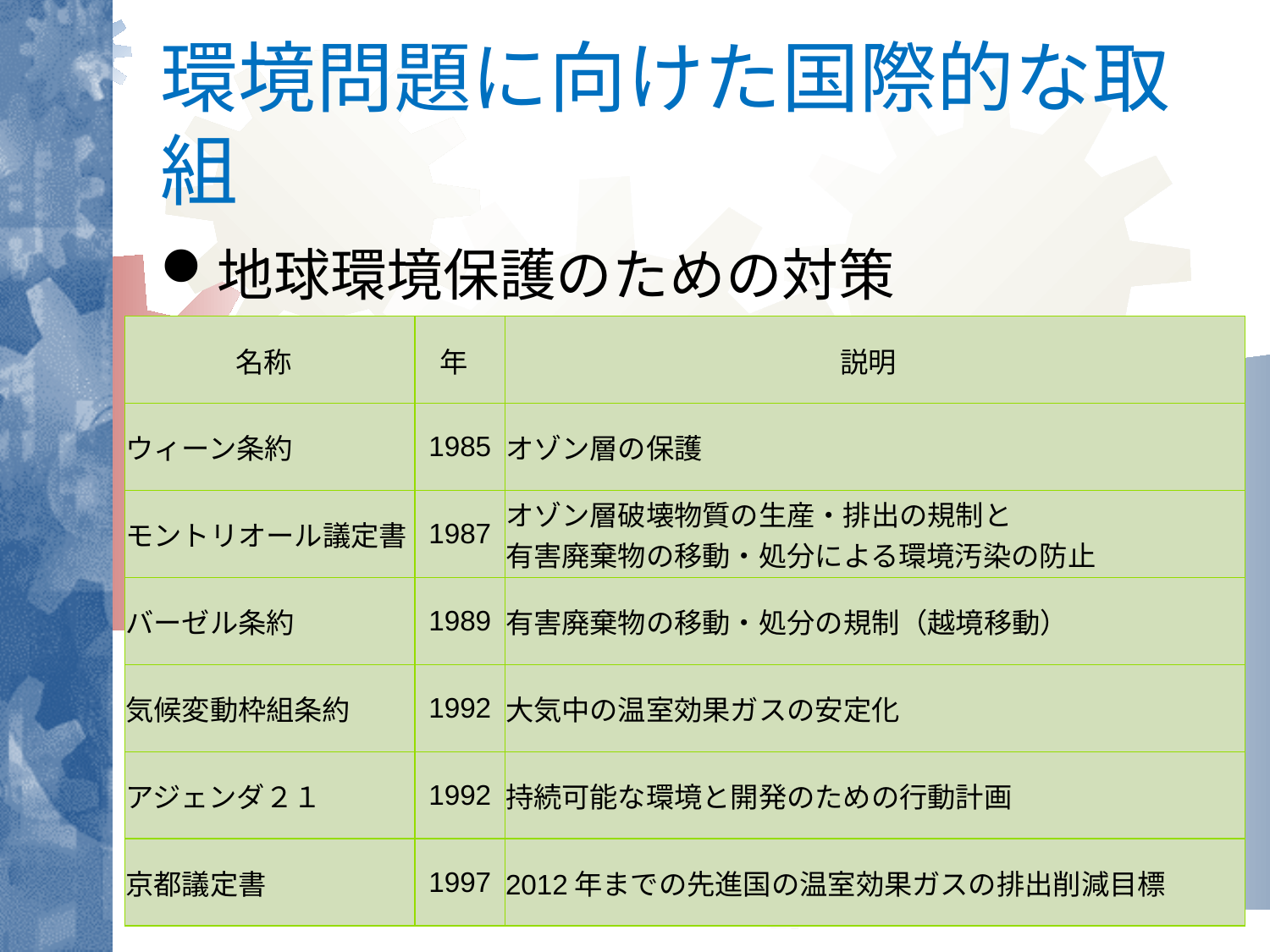

# 環境問題に向けた国際的な取組
地球環境保護のための対策
| 名称 | 年 | 説明 |
| --- | --- | --- |
| ウィーン条約 | 1985 | オゾン層の保護 |
| モントリオール議定書 | 1987 | オゾン層破壊物質の生産・排出の規制と 有害廃棄物の移動・処分による環境汚染の防止 |
| バーゼル条約 | 1989 | 有害廃棄物の移動・処分の規制（越境移動） |
| 気候変動枠組条約 | 1992 | 大気中の温室効果ガスの安定化 |
| アジェンダ２１ | 1992 | 持続可能な環境と開発のための行動計画 |
| 京都議定書 | 1997 | 2012年までの先進国の温室効果ガスの排出削減目標 |